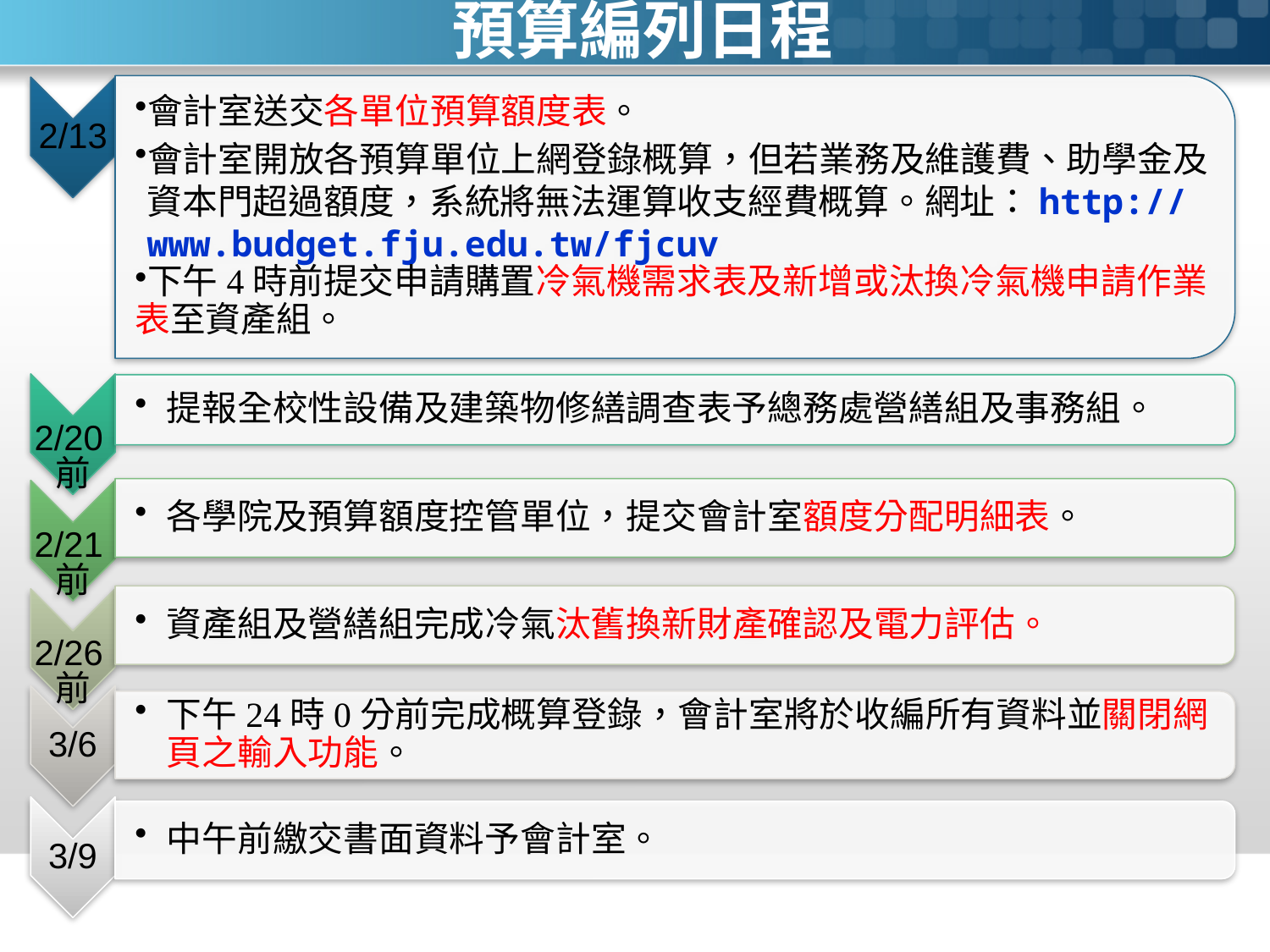

預算編列日程
2/13
會計室送交各單位預算額度表。
會計室開放各預算單位上網登錄概算，但若業務及維護費、助學金及資本門超過額度，系統將無法運算收支經費概算。網址：http://www.budget.fju.edu.tw/fjcuv
下午4時前提交申請購置冷氣機需求表及新增或汰換冷氣機申請作業表至資產組。

2/20前
提報全校性設備及建築物修繕調查表予總務處營繕組及事務組。

2/21前
各學院及預算額度控管單位，提交會計室額度分配明細表。

2/26前
資產組及營繕組完成冷氣汰舊換新財產確認及電力評估。
3/6
下午24時0分前完成概算登錄，會計室將於收編所有資料並關閉網頁之輸入功能。
3/9
中午前繳交書面資料予會計室。